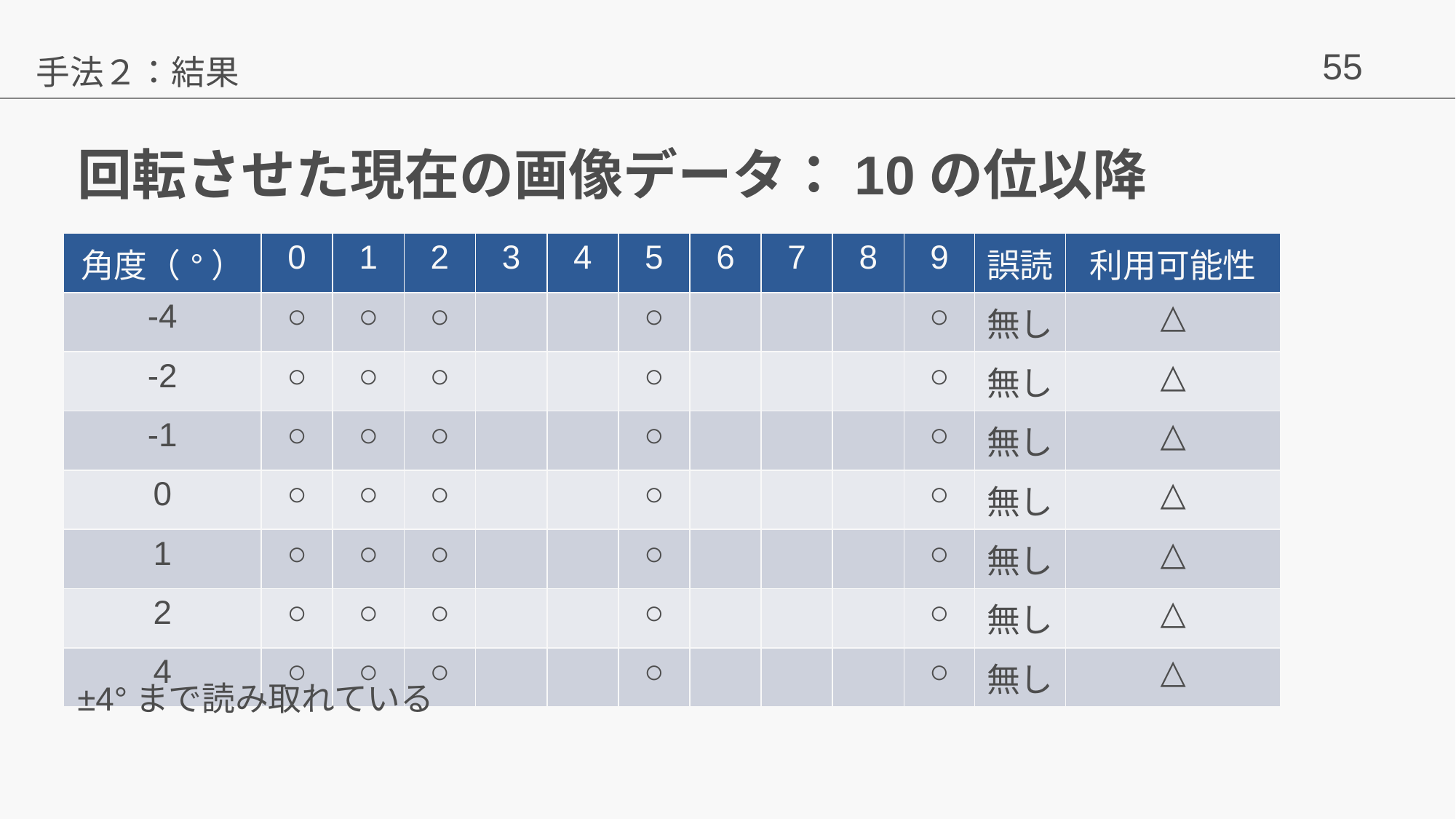

手法２：結果

# 回転させた現在の画像データ：10の位以降
| 角度（°） | 0 | 1 | 2 | 3 | 4 | 5 | 6 | 7 | 8 | 9 | 誤読 | 利用可能性 |
| --- | --- | --- | --- | --- | --- | --- | --- | --- | --- | --- | --- | --- |
| -4 | ○ | ○ | ○ |  |  | ○ |  |  |  | ○ | 無し | △ |
| -2 | ○ | ○ | ○ |  |  | ○ |  |  |  | ○ | 無し | △ |
| -1 | ○ | ○ | ○ |  |  | ○ |  |  |  | ○ | 無し | △ |
| 0 | ○ | ○ | ○ |  |  | ○ |  |  |  | ○ | 無し | △ |
| 1 | ○ | ○ | ○ |  |  | ○ |  |  |  | ○ | 無し | △ |
| 2 | ○ | ○ | ○ |  |  | ○ |  |  |  | ○ | 無し | △ |
| 4 | ○ | ○ | ○ |  |  | ○ |  |  |  | ○ | 無し | △ |
±4°まで読み取れている